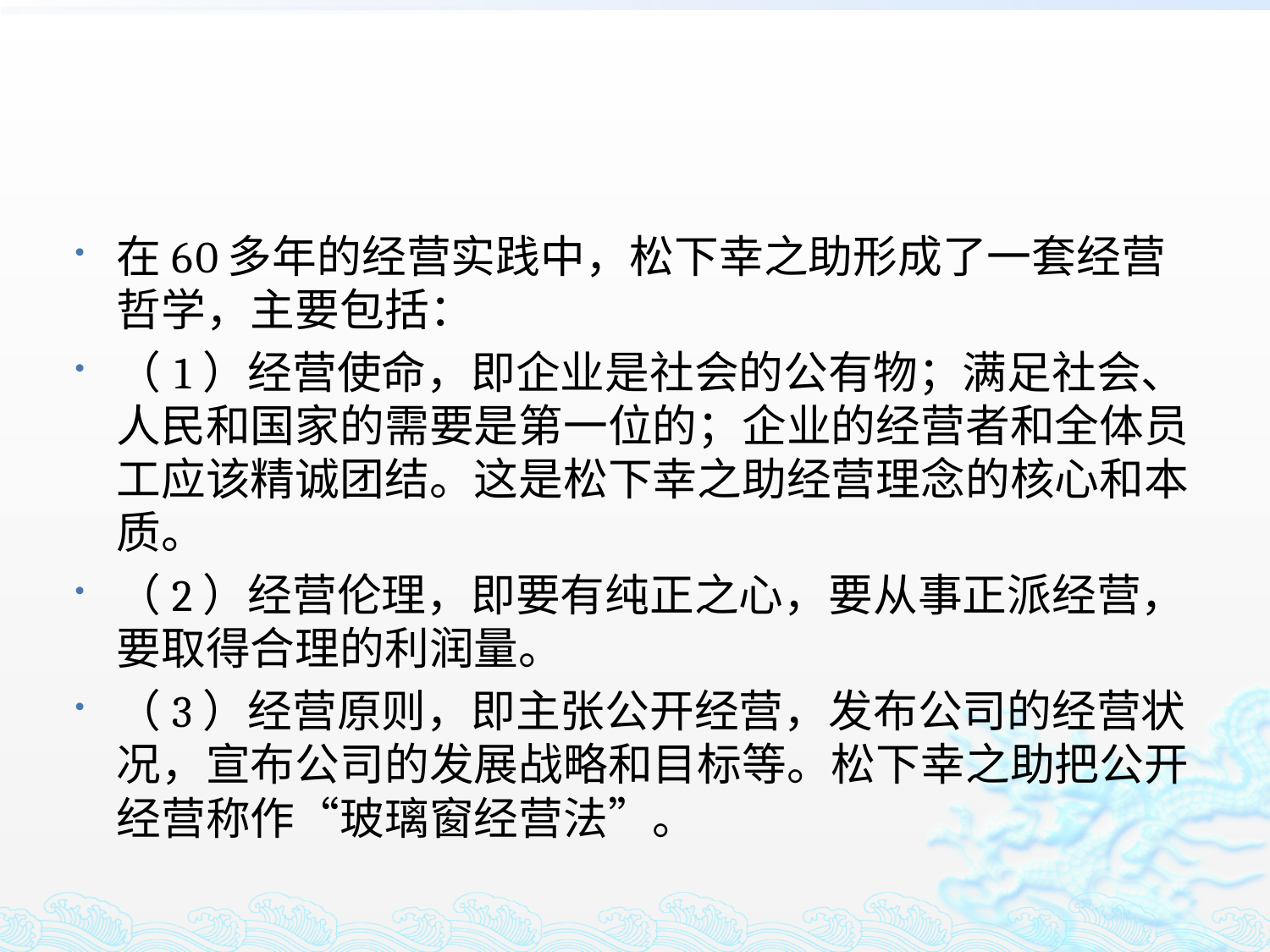

#
在60多年的经营实践中，松下幸之助形成了一套经营哲学，主要包括：
（1）经营使命，即企业是社会的公有物；满足社会、人民和国家的需要是第一位的；企业的经营者和全体员工应该精诚团结。这是松下幸之助经营理念的核心和本质。
（2）经营伦理，即要有纯正之心，要从事正派经营，要取得合理的利润量。
（3）经营原则，即主张公开经营，发布公司的经营状况，宣布公司的发展战略和目标等。松下幸之助把公开经营称作“玻璃窗经营法”。